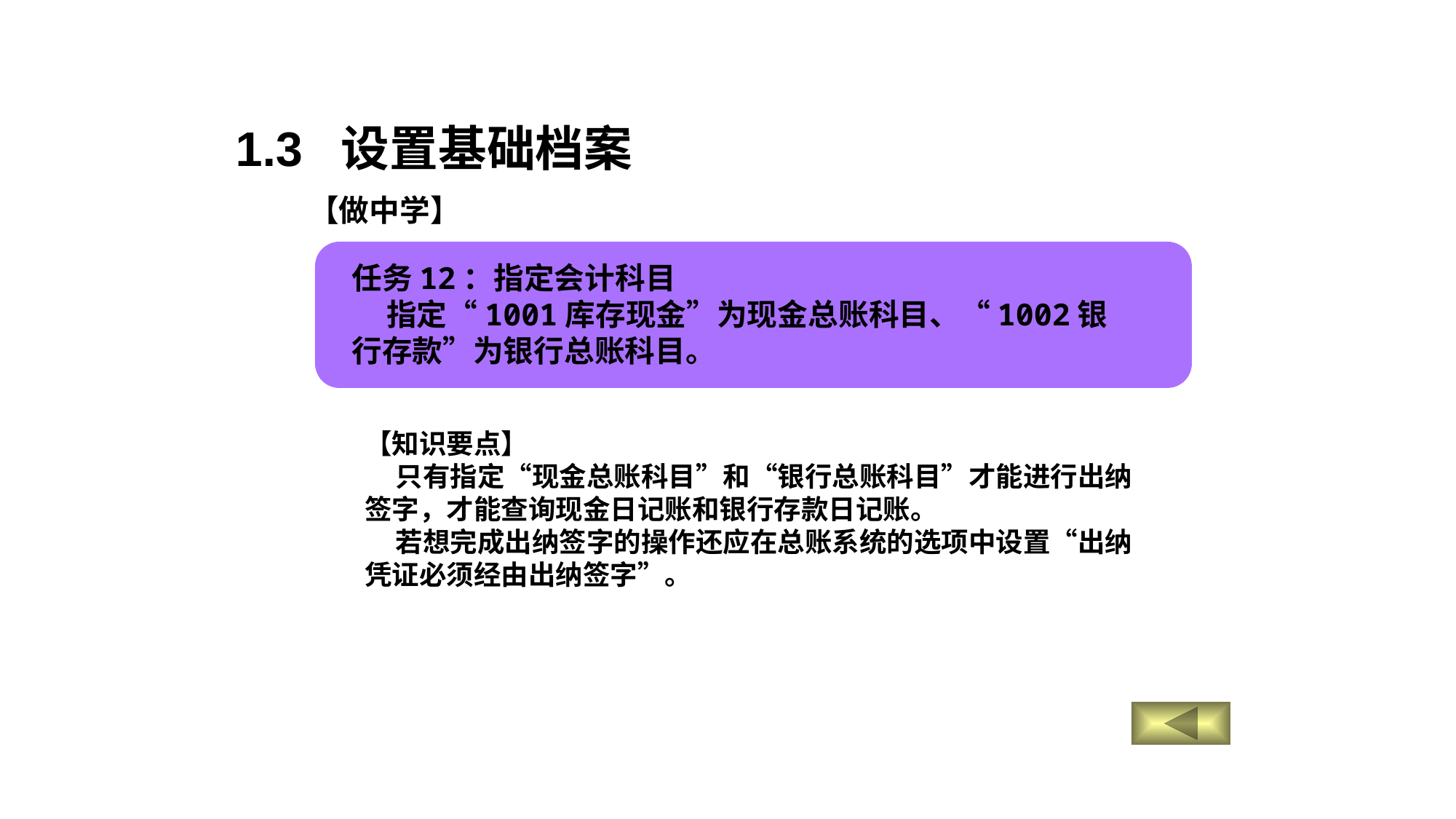

1.3  设置基础档案
【做中学】

任务12：指定会计科目
    指定“1001库存现金”为现金总账科目、“1002银行存款”为银行总账科目。
【知识要点】
    只有指定“现金总账科目”和“银行总账科目”才能进行出纳签字，才能查询现金日记账和银行存款日记账。
    若想完成出纳签字的操作还应在总账系统的选项中设置“出纳凭证必须经由出纳签字”。